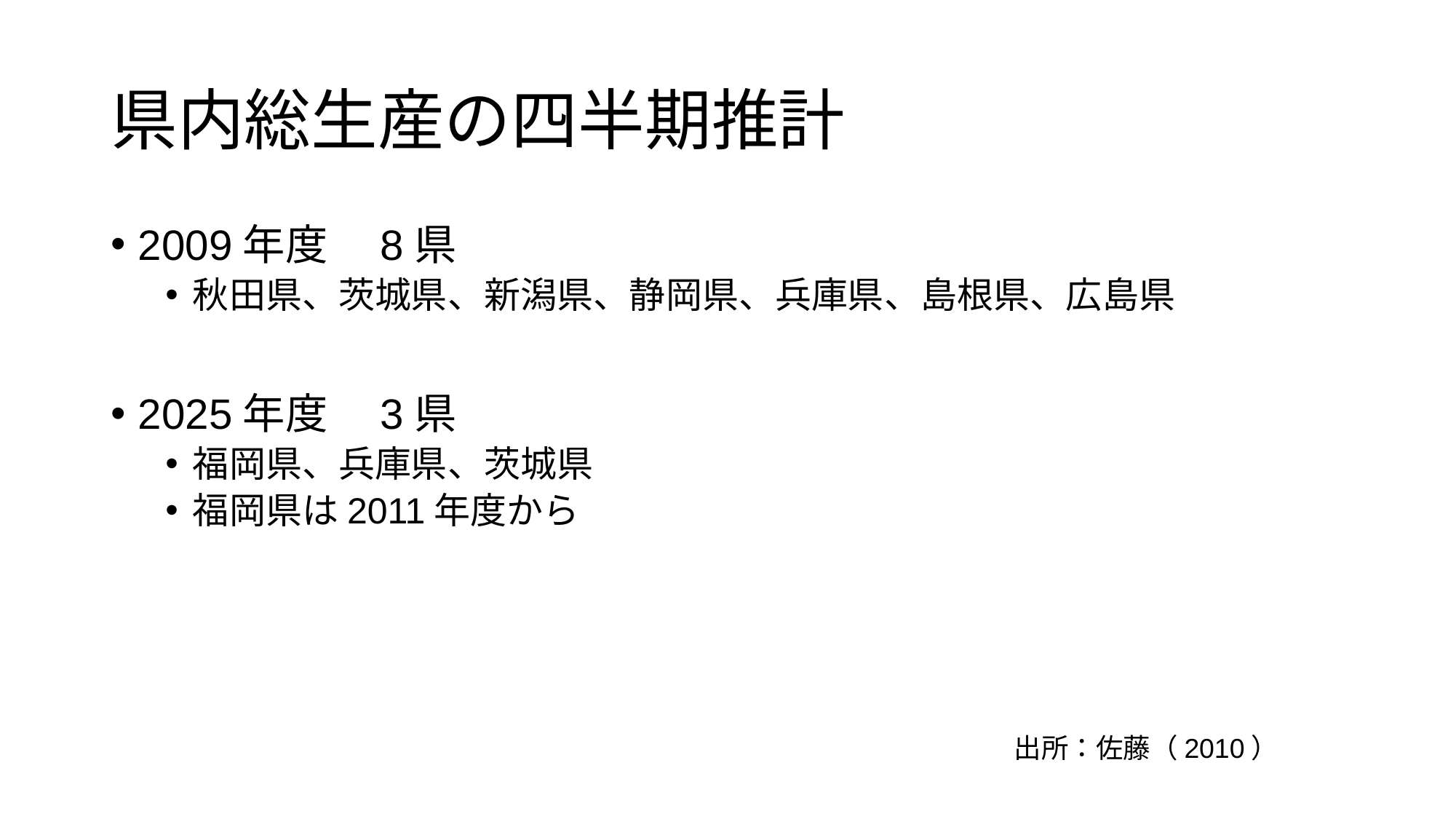

# 県内総生産の四半期推計
2009年度　8県
秋田県、茨城県、新潟県、静岡県、兵庫県、島根県、広島県

2025年度　3県
福岡県、兵庫県、茨城県
福岡県は2011年度から
出所：佐藤（2010）